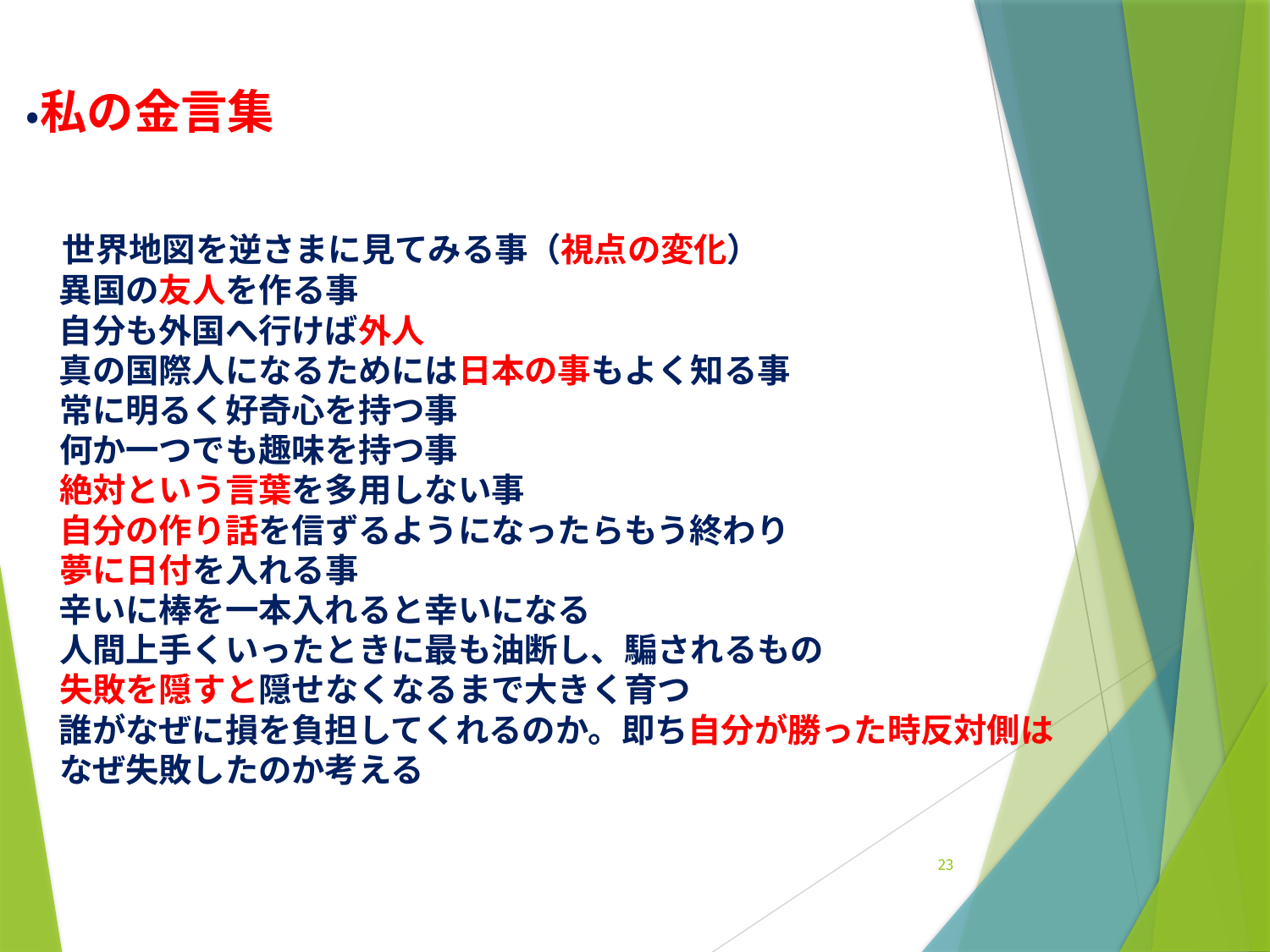

# ・私の金言集 　世界地図を逆さまに見てみる事（視点の変化） 　異国の友人を作る事 　自分も外国へ行けば外人 　真の国際人になるためには日本の事もよく知る事 　常に明るく好奇心を持つ事 　何か一つでも趣味を持つ事 　絶対という言葉を多用しない事 　自分の作り話を信ずるようになったらもう終わり 　夢に日付を入れる事 　辛いに棒を一本入れると幸いになる 　人間上手くいったときに最も油断し、騙されるもの 　失敗を隠すと隠せなくなるまで大きく育つ 　誰がなぜに損を負担してくれるのか。即ち自分が勝った時反対側は 　なぜ失敗したのか考える
23